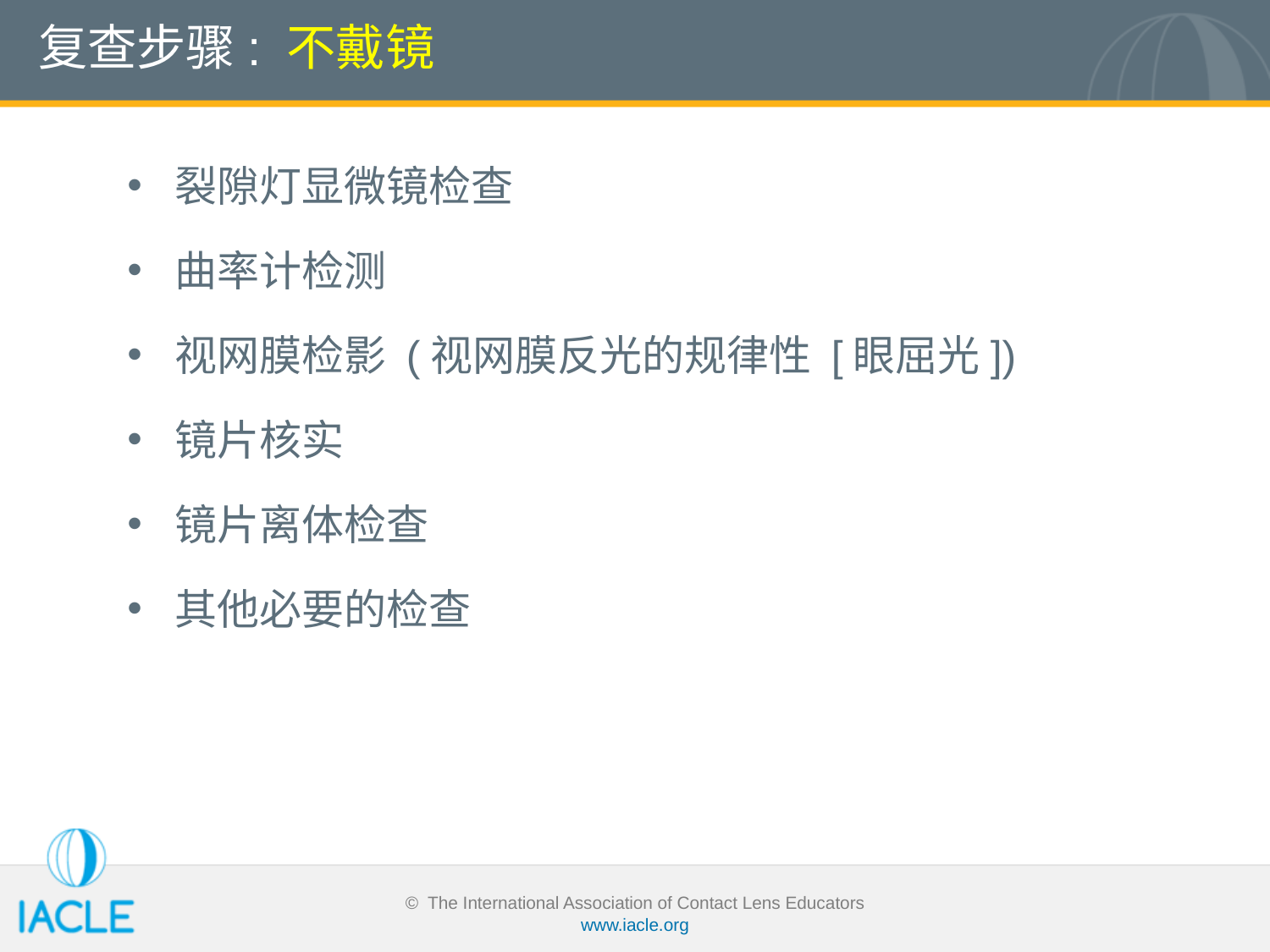

# 复查步骤: 不戴镜
裂隙灯显微镜检查
曲率计检测
视网膜检影 (视网膜反光的规律性 [眼屈光])
镜片核实
镜片离体检查
其他必要的检查